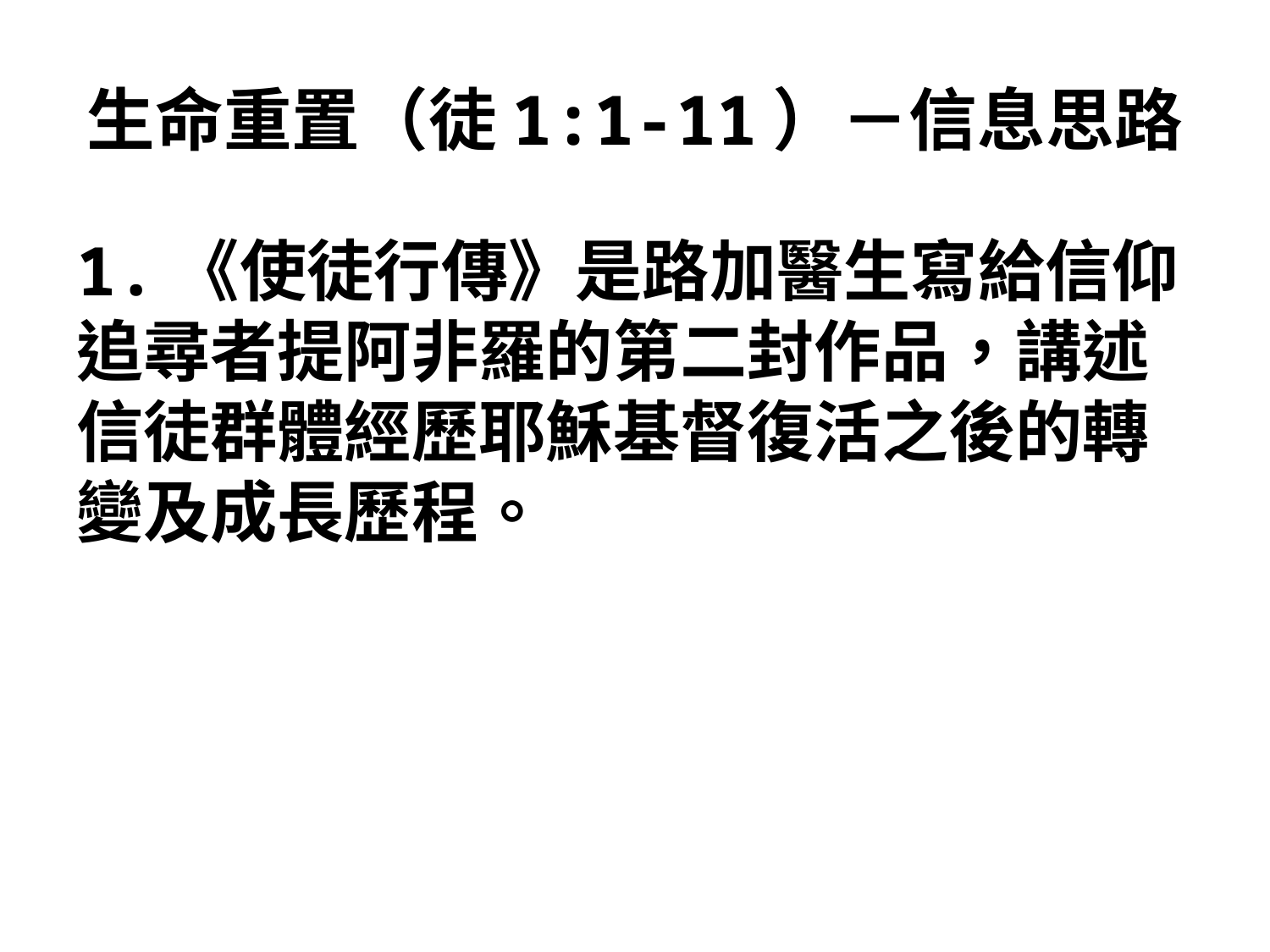

# 生命重置（徒1:1-11）－信息思路
1.《使徒行傳》是路加醫生寫給信仰追尋者提阿非羅的第二封作品，講述信徒群體經歷耶穌基督復活之後的轉變及成長歷程。